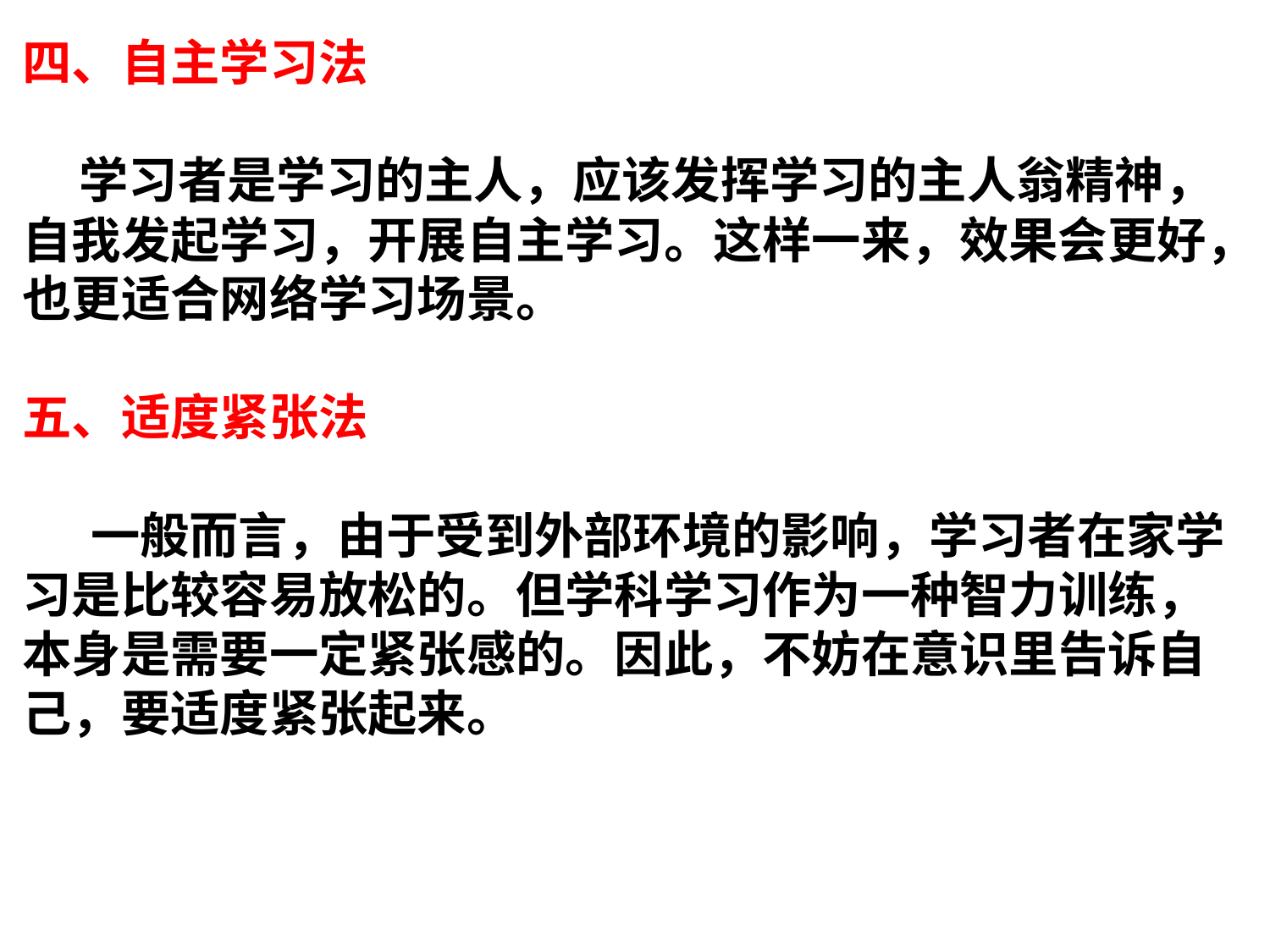

四、自主学习法

    学习者是学习的主人，应该发挥学习的主人翁精神，自我发起学习，开展自主学习。这样一来，效果会更好，也更适合网络学习场景。

五、适度紧张法

     一般而言，由于受到外部环境的影响，学习者在家学习是比较容易放松的。但学科学习作为一种智力训练，本身是需要一定紧张感的。因此，不妨在意识里告诉自己，要适度紧张起来。